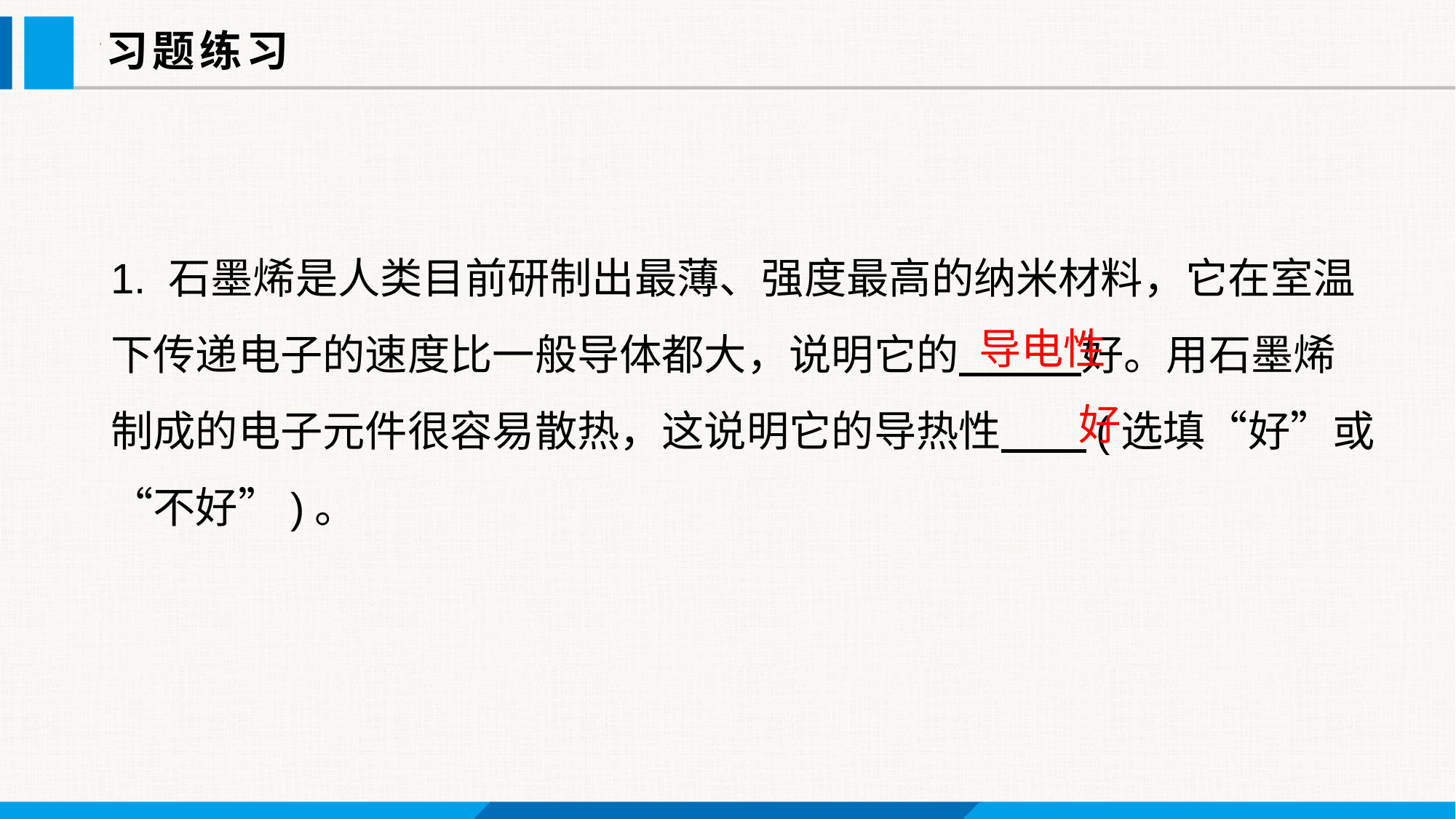

习题练习
1. 石墨烯是人类目前研制出最薄、强度最高的纳米材料，它在室温下传递电子的速度比一般导体都大，说明它的             好。用石墨烯制成的电子元件很容易散热，这说明它的导热性         (选填“好”或“不好”)。
导电性
好